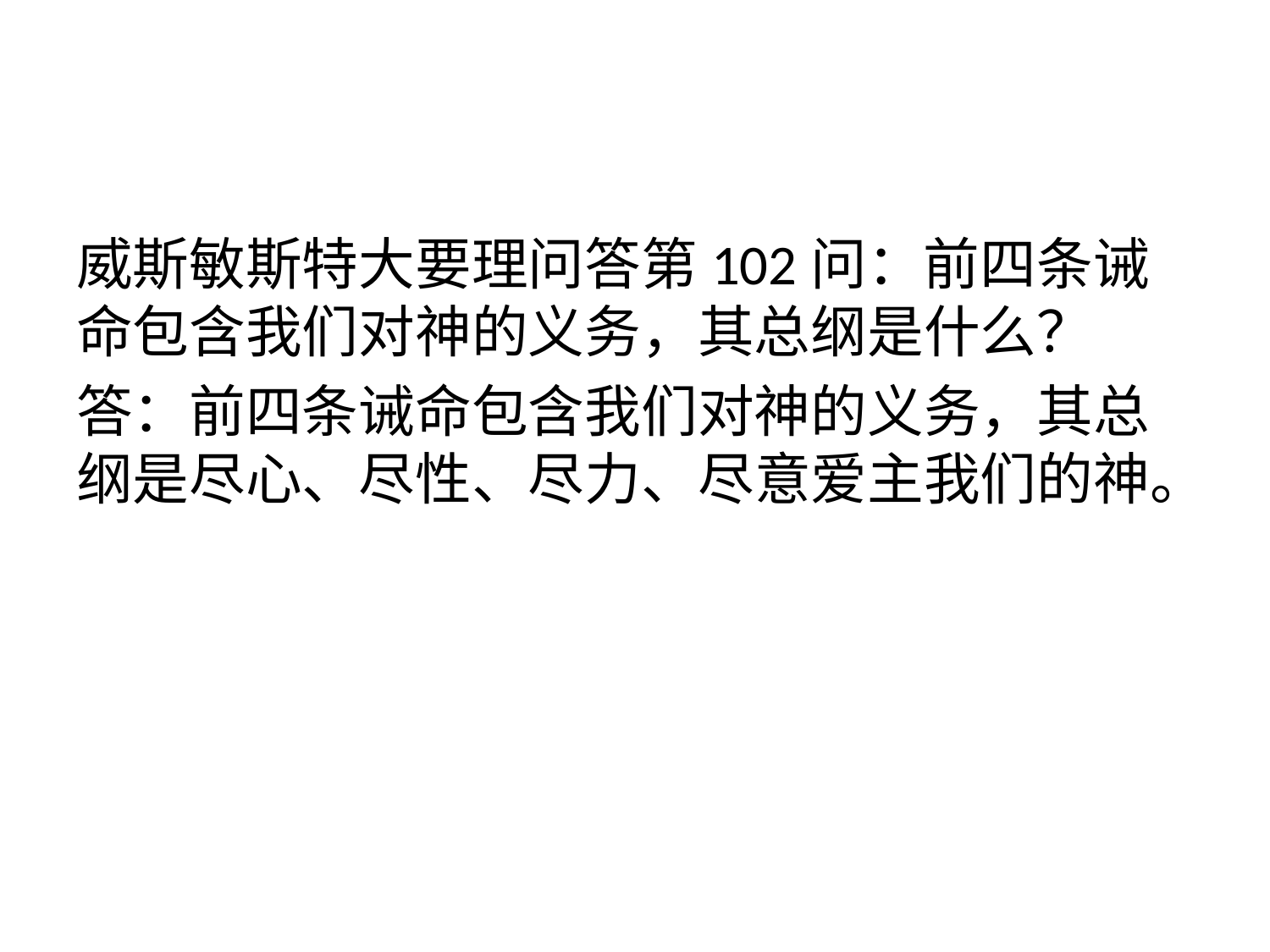

#
威斯敏斯特大要理问答第102问：前四条诫命包含我们对神的义务，其总纲是什么？
答：前四条诫命包含我们对神的义务，其总纲是尽心、尽性、尽力、尽意爱主我们的神。